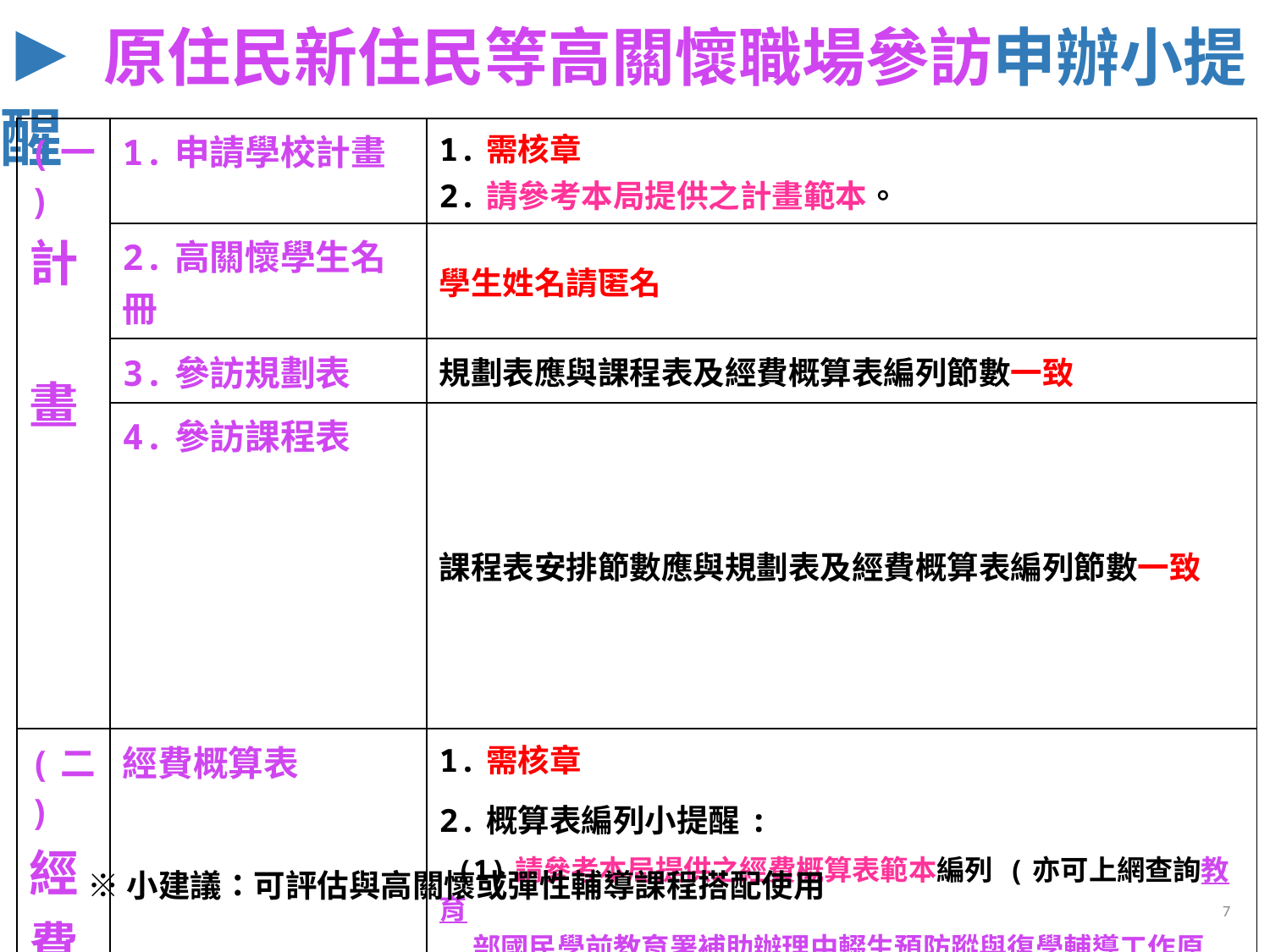

►原住民新住民等高關懷職場參訪申辦小提醒
| (一) 計 畫 | 1.申請學校計畫 | 1.需核章 2.請參考本局提供之計畫範本。 |
| --- | --- | --- |
|  | 2.高關懷學生名冊 | 學生姓名請匿名 |
|  | 3.參訪規劃表 | 規劃表應與課程表及經費概算表編列節數一致 |
|  | 4.參訪課程表 | 課程表安排節數應與規劃表及經費概算表編列節數一致 |
| (二) 經費概算表 | 經費概算表 | 1.需核章 2.概算表編列小提醒: (1)請參考本局提供之經費概算表範本編列 (亦可上網查詢教育 部國民學前教育署補助辦理中輟生預防蹤與復學輔導工作原 則之附件6經費補助基準表-超連結) 。 (2)雜支及文具用品項請列用品明細，勿僅寫辦公用品等。 (3)如編列內、外聘講師鐘點費，請備註授課對象(ex:授課對象: 學生)。 (4)雜支為總金核扣掉雜支的6%，二代健保為鐘點費的2.11%。 |
※小建議：可評估與高關懷或彈性輔導課程搭配使用
7